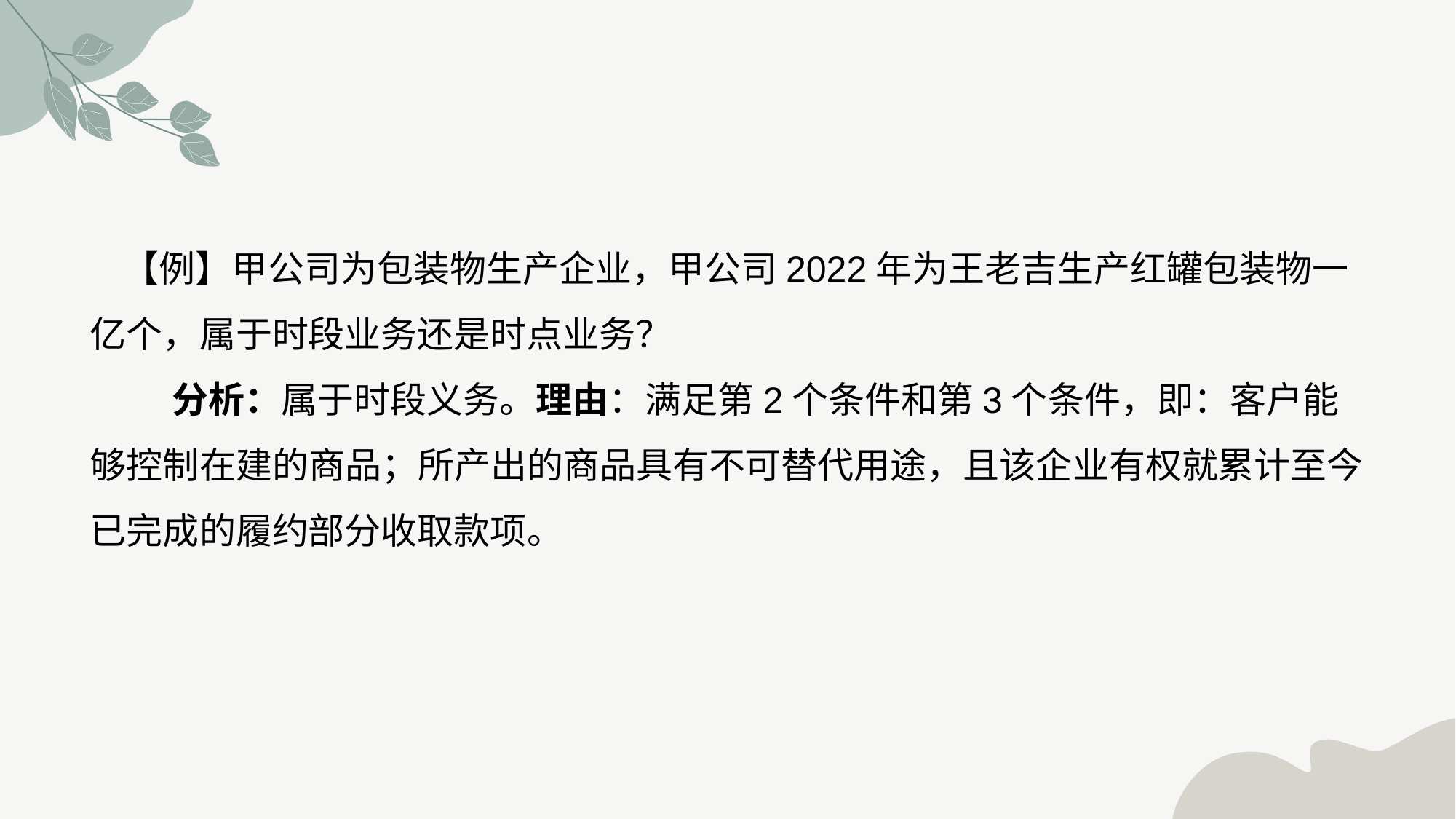

【例】甲公司为包装物生产企业，甲公司2022年为王老吉生产红罐包装物一亿个，属于时段业务还是时点业务？
     分析：属于时段义务。理由：满足第2个条件和第3个条件，即：客户能够控制在建的商品；所产出的商品具有不可替代用途，且该企业有权就累计至今已完成的履约部分收取款项。